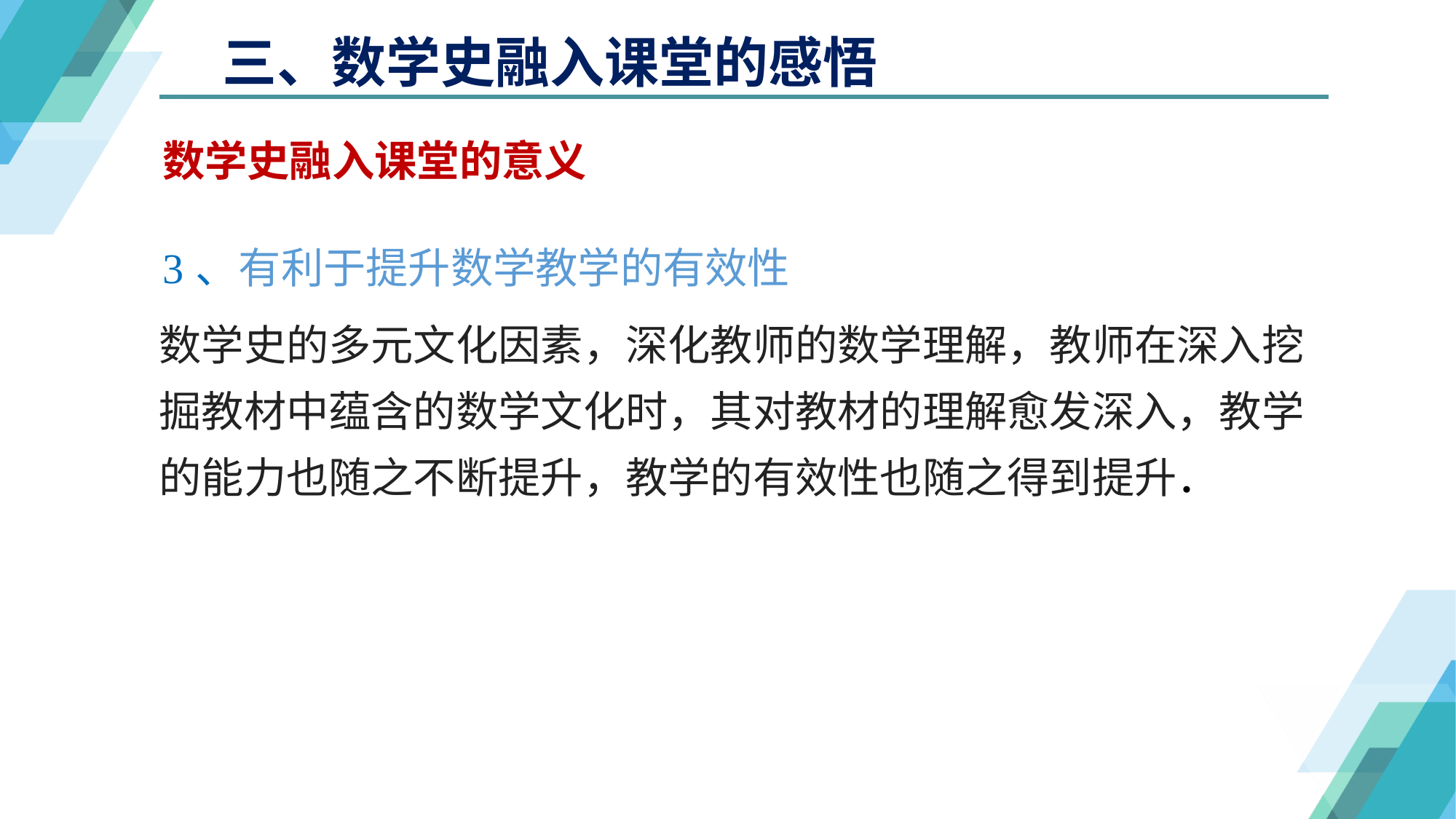

三、数学史融入课堂的感悟
数学史融入课堂的意义
3、有利于提升数学教学的有效性
数学史的多元文化因素，深化教师的数学理解，教师在深入挖掘教材中蕴含的数学文化时，其对教材的理解愈发深入，教学的能力也随之不断提升，教学的有效性也随之得到提升．